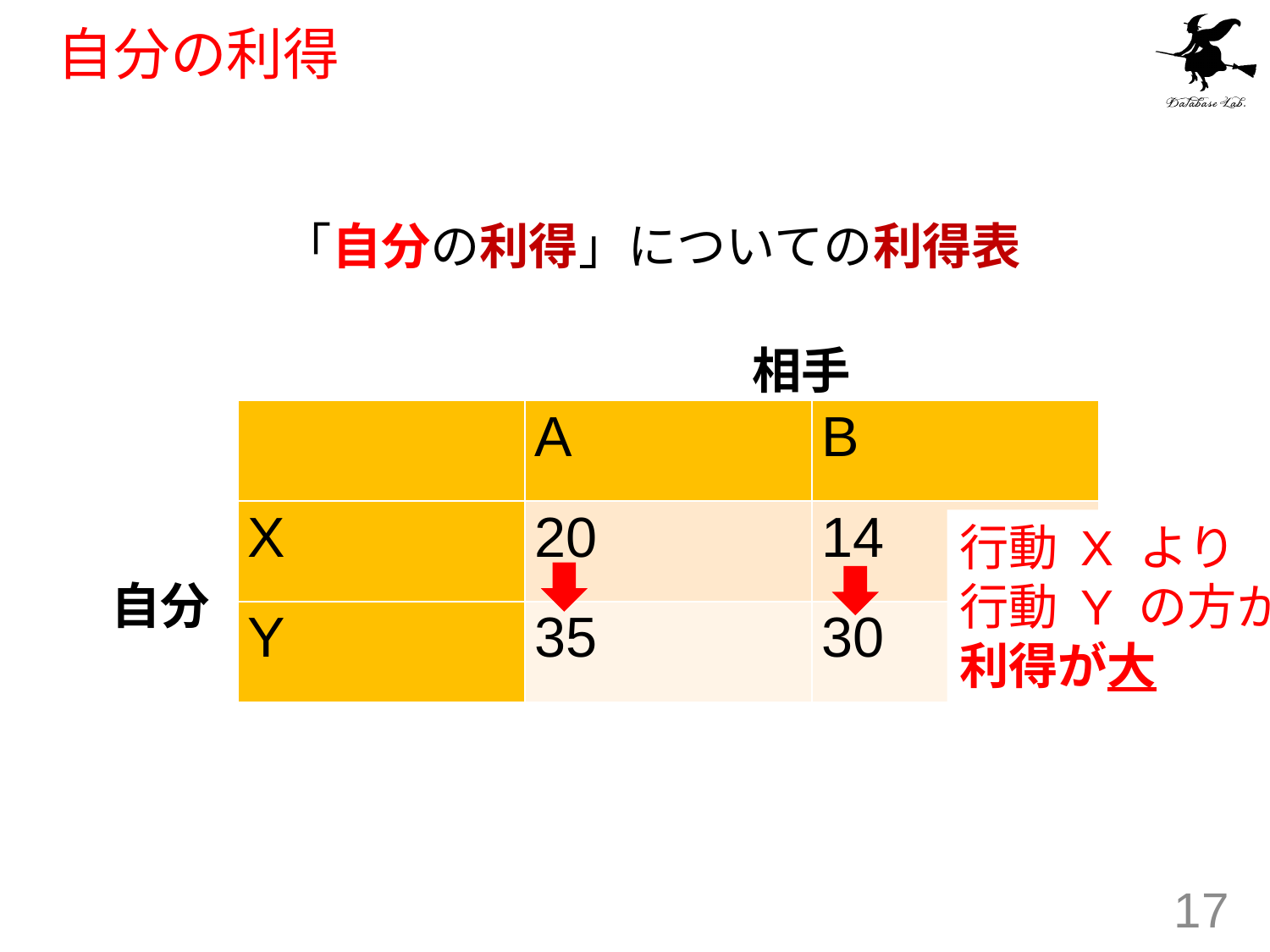

# 自分の利得
「自分の利得」についての利得表
相手
|  | A | B |
| --- | --- | --- |
| X | 20 | 14 |
| Y | 35 | 30 |
行動 X より
行動 Y の方が
利得が大

自分
17